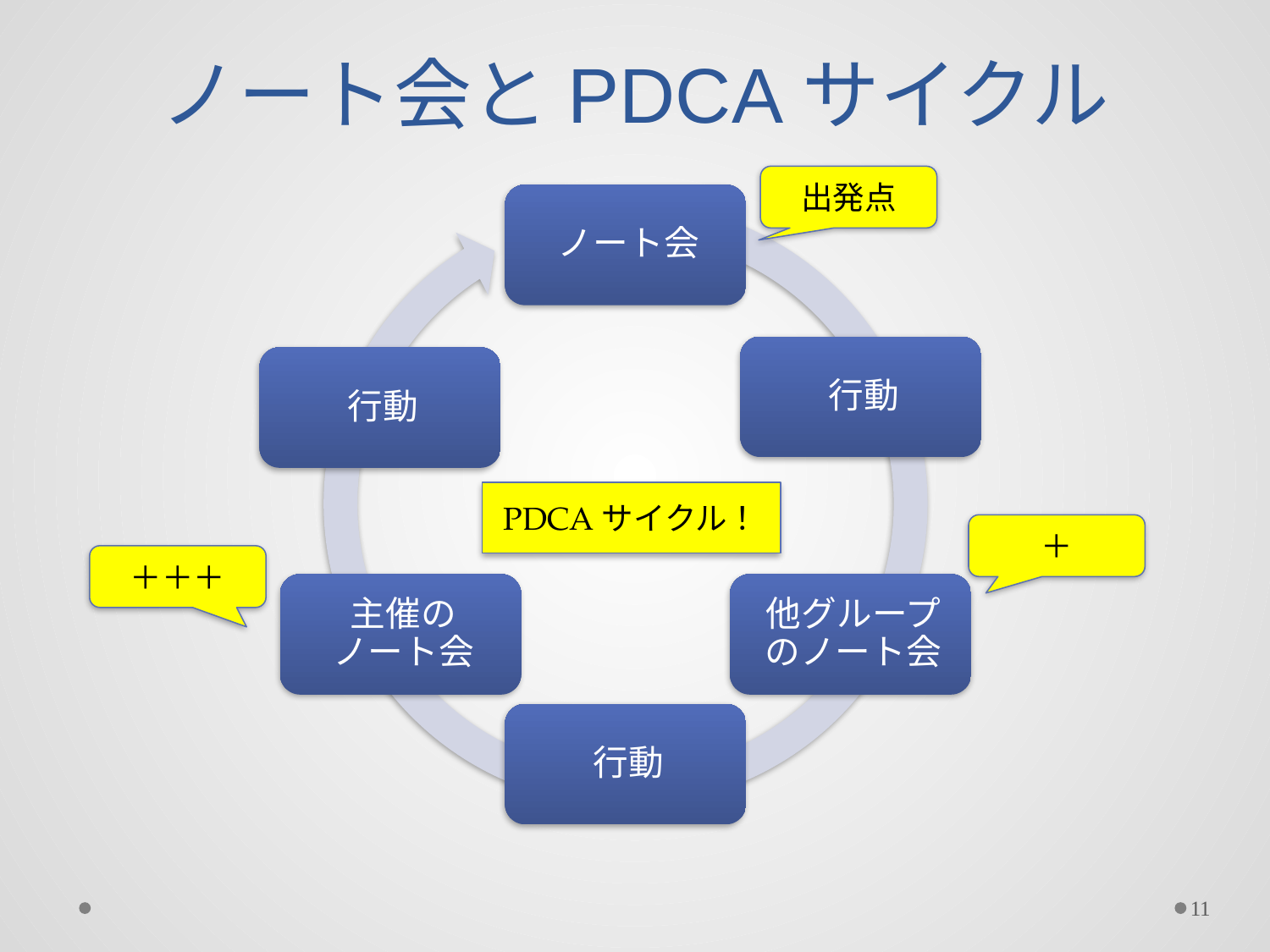

# ノート会とPDCAサイクル
出発点
ノート会
行動
他グループのノート会
行動
主催の
ノート会
行動
PDCAサイクル！
＋
＋＋＋
11